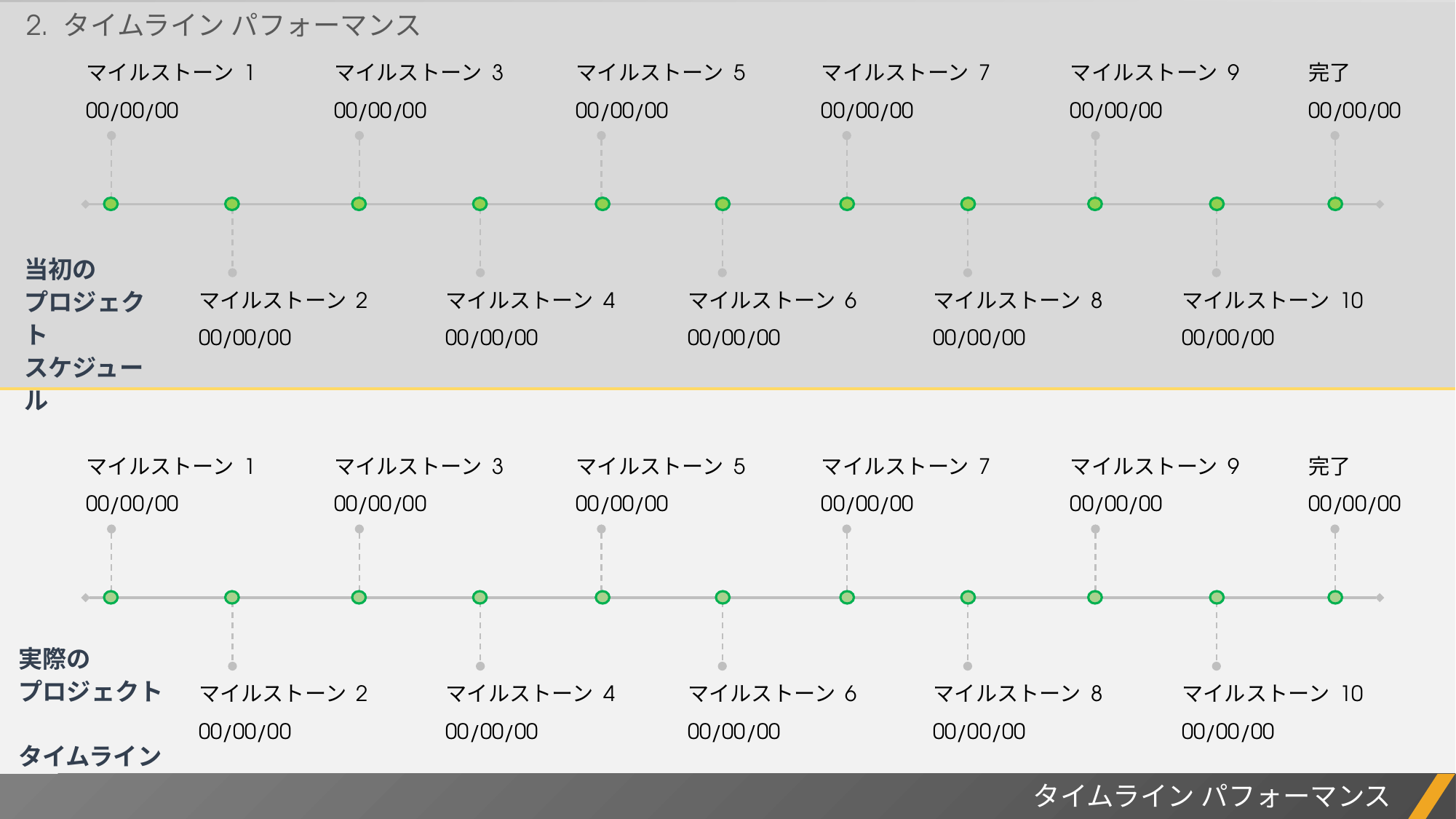

2. タイムライン パフォーマンス
マイルストーン 1
00/00/00
マイルストーン 3
00/00/00
マイルストーン 5
00/00/00
マイルストーン 7
00/00/00
マイルストーン 9
00/00/00
完了
00/00/00

マイルストーン 2
00/00/00
マイルストーン 4
00/00/00
マイルストーン 6
00/00/00
マイルストーン 8
00/00/00
マイルストーン 10
00/00/00
当初の
プロジェクト
スケジュール

マイルストーン 1
00/00/00
マイルストーン 3
00/00/00
マイルストーン 5
00/00/00
マイルストーン 7
00/00/00
マイルストーン 9
00/00/00
完了
00/00/00

マイルストーン 2
00/00/00
マイルストーン 4
00/00/00
マイルストーン 6
00/00/00
マイルストーン 8
00/00/00
マイルストーン 10
00/00/00
実際の
プロジェクト
タイムライン
タイムライン パフォーマンス